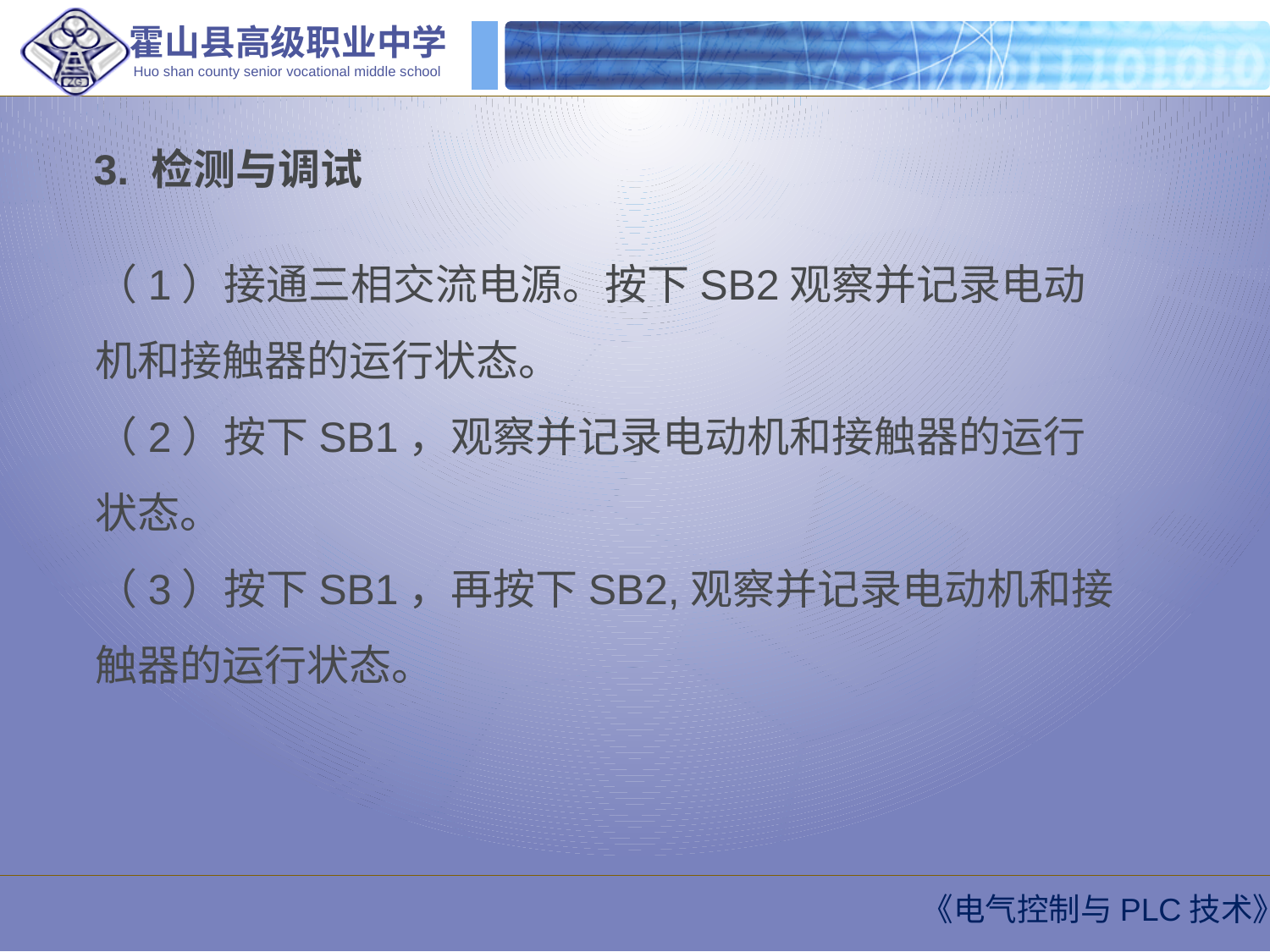

3. 检测与调试
（1）接通三相交流电源。按下SB2观察并记录电动机和接触器的运行状态。
（2）按下SB1，观察并记录电动机和接触器的运行状态。
（3）按下SB1，再按下SB2,观察并记录电动机和接触器的运行状态。